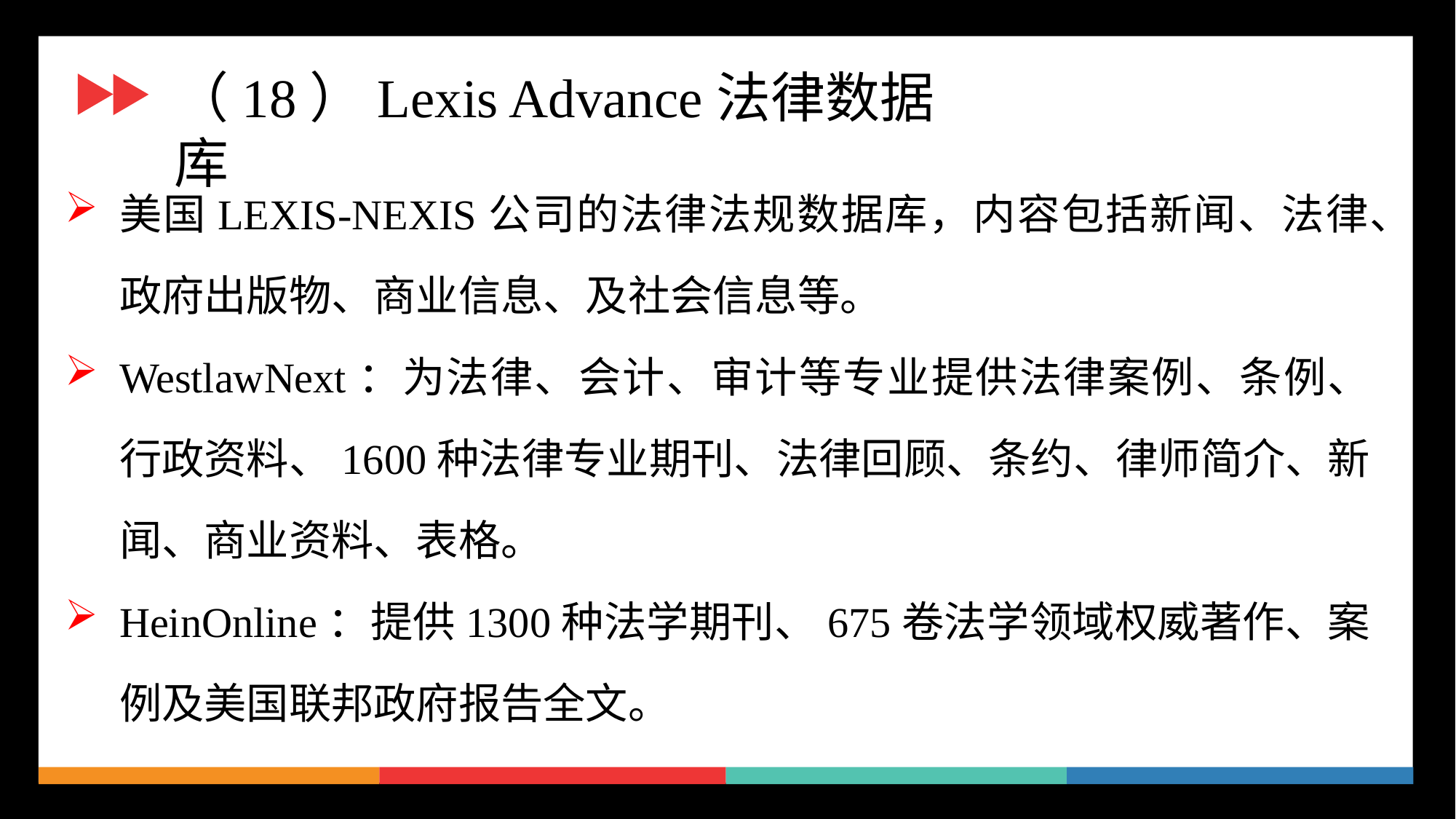

（18）Lexis Advance法律数据库

美国LEXIS-NEXIS公司的法律法规数据库，内容包括新闻、法律、政府出版物、商业信息、及社会信息等。
WestlawNext：为法律、会计、审计等专业提供法律案例、条例、行政资料、1600种法律专业期刊、法律回顾、条约、律师简介、新闻、商业资料、表格。
HeinOnline：提供1300种法学期刊、675卷法学领域权威著作、案例及美国联邦政府报告全文。